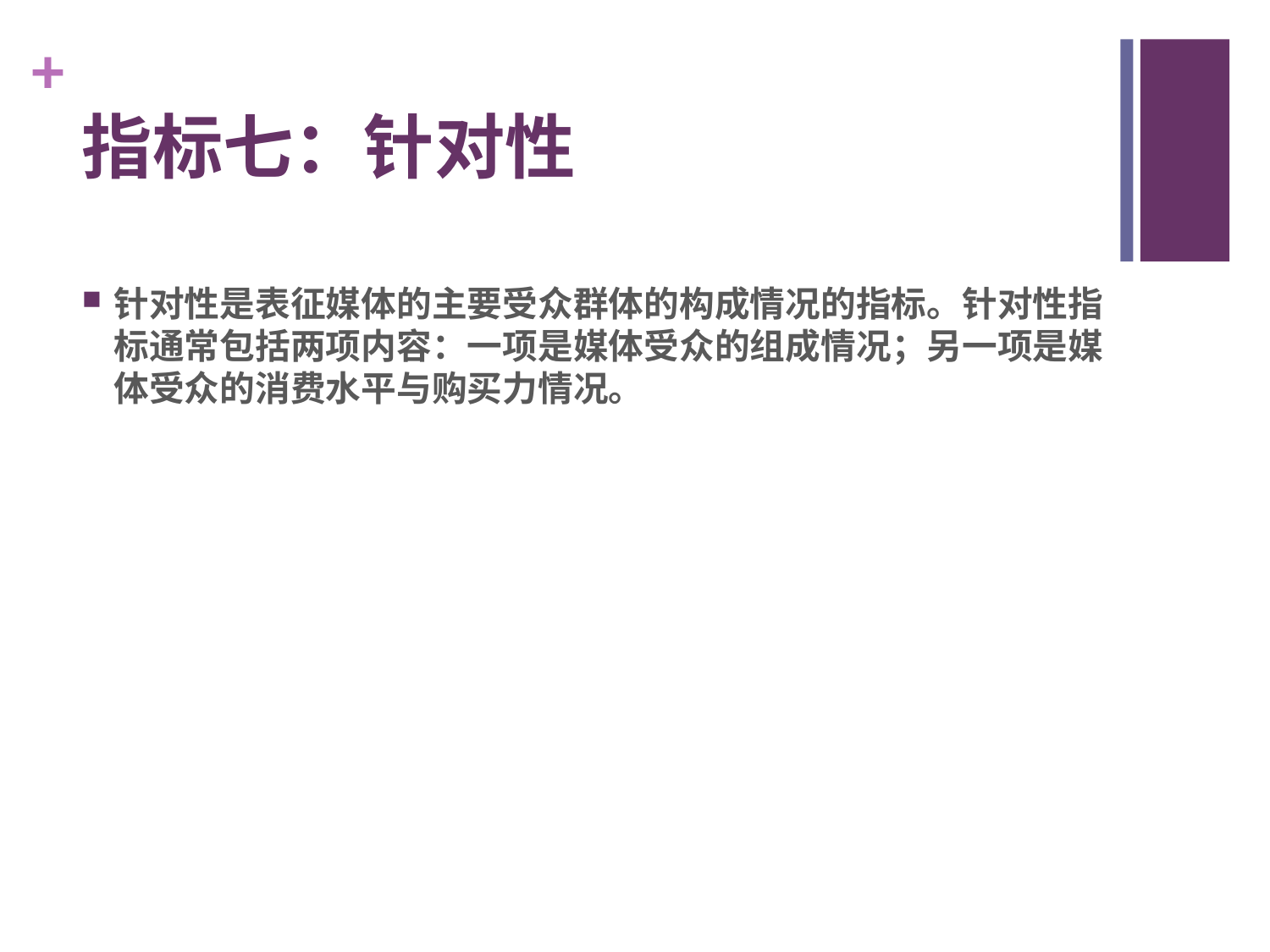

# 指标七：针对性
针对性是表征媒体的主要受众群体的构成情况的指标。针对性指标通常包括两项内容：一项是媒体受众的组成情况；另一项是媒体受众的消费水平与购买力情况。